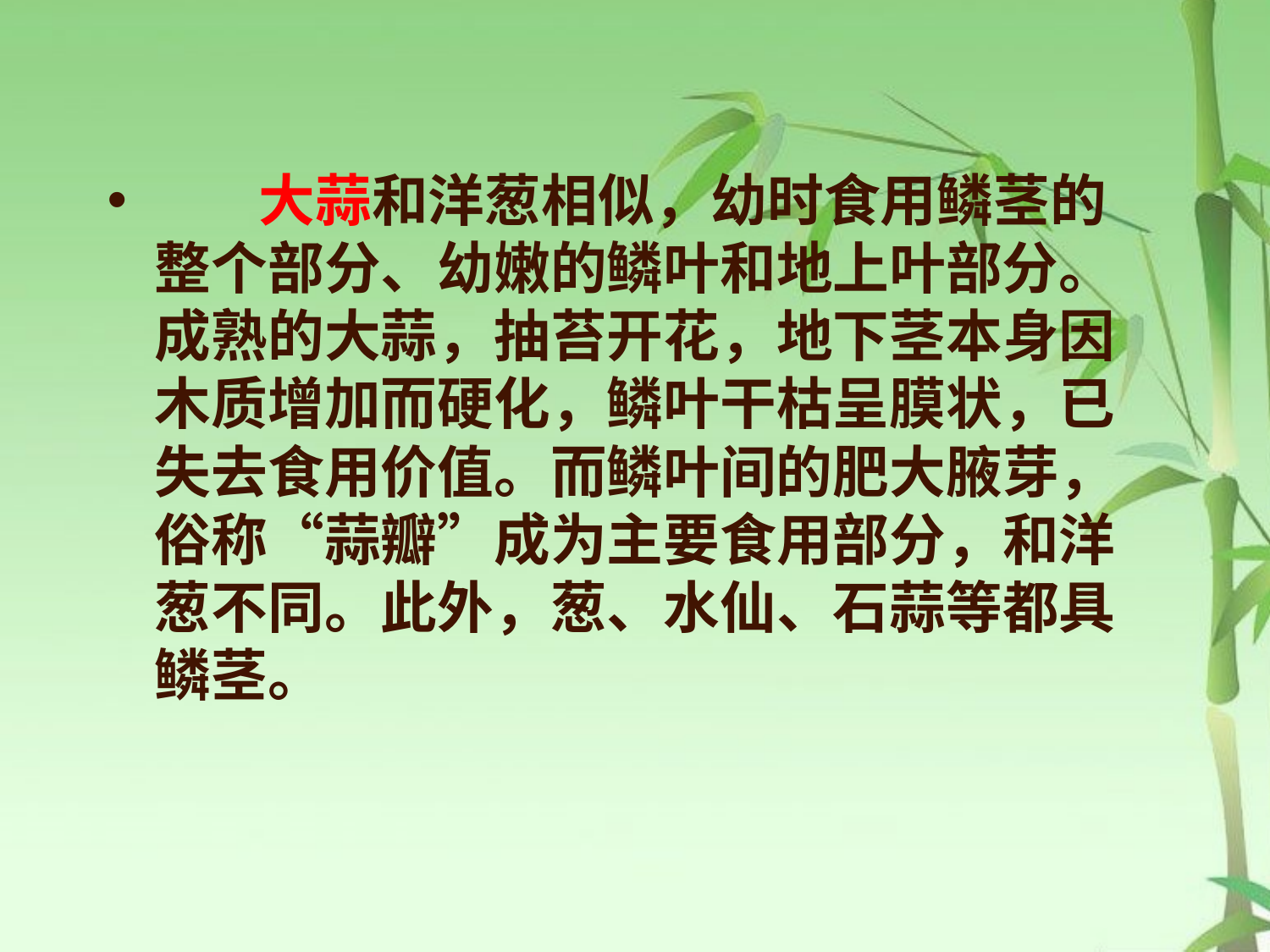

大蒜和洋葱相似，幼时食用鳞茎的整个部分、幼嫩的鳞叶和地上叶部分。成熟的大蒜，抽苔开花，地下茎本身因木质增加而硬化，鳞叶干枯呈膜状，已失去食用价值。而鳞叶间的肥大腋芽，俗称“蒜瓣”成为主要食用部分，和洋葱不同。此外，葱、水仙、石蒜等都具鳞茎。